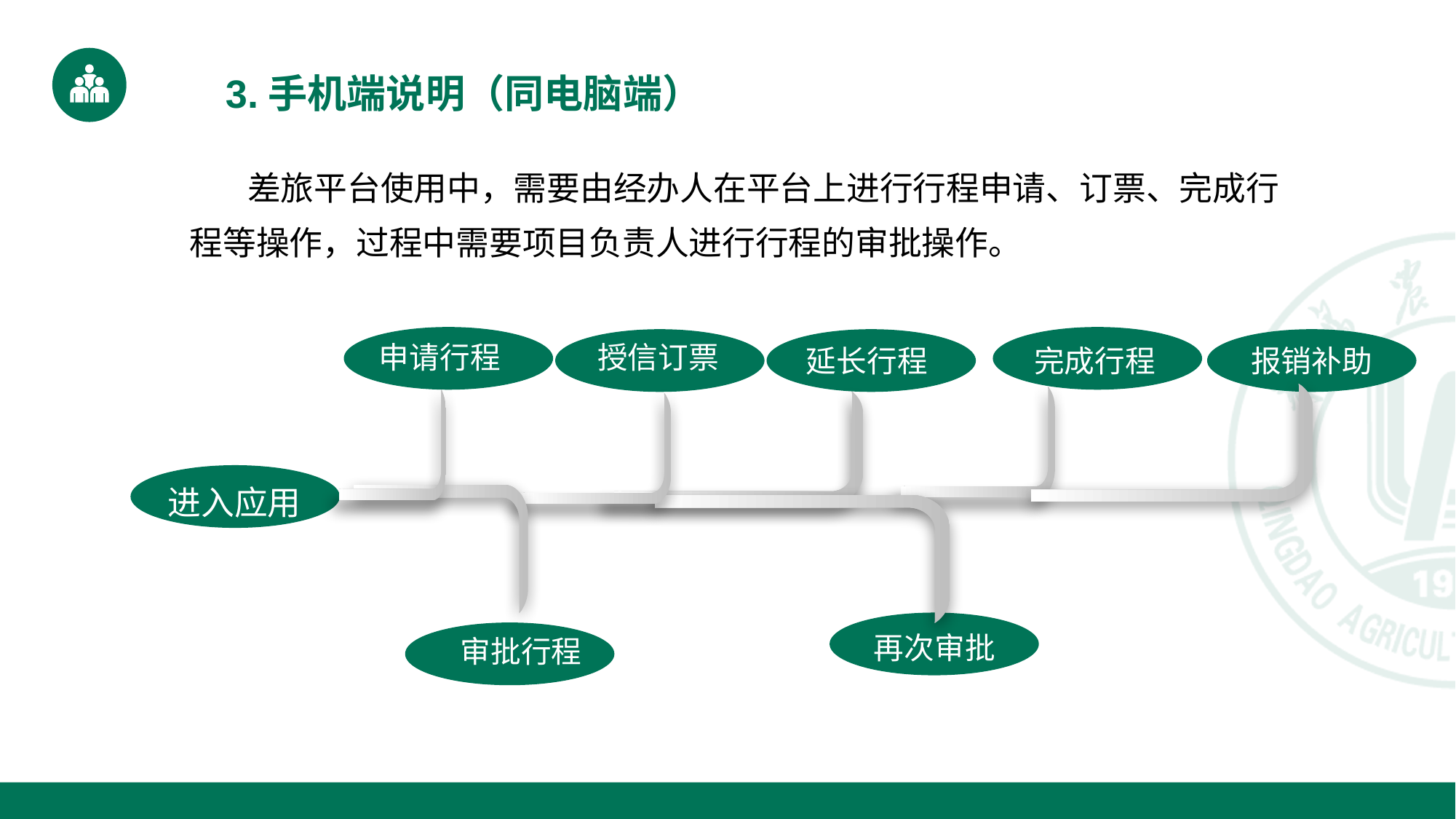

3.手机端说明（同电脑端）
      差旅平台使用中，需要由经办人在平台上进行行程申请、订票、完成行程等操作，过程中需要项目负责人进行行程的审批操作。

申请行程
授信订票
延长行程
完成行程
报销补助

进入应用

再次审批
审批行程